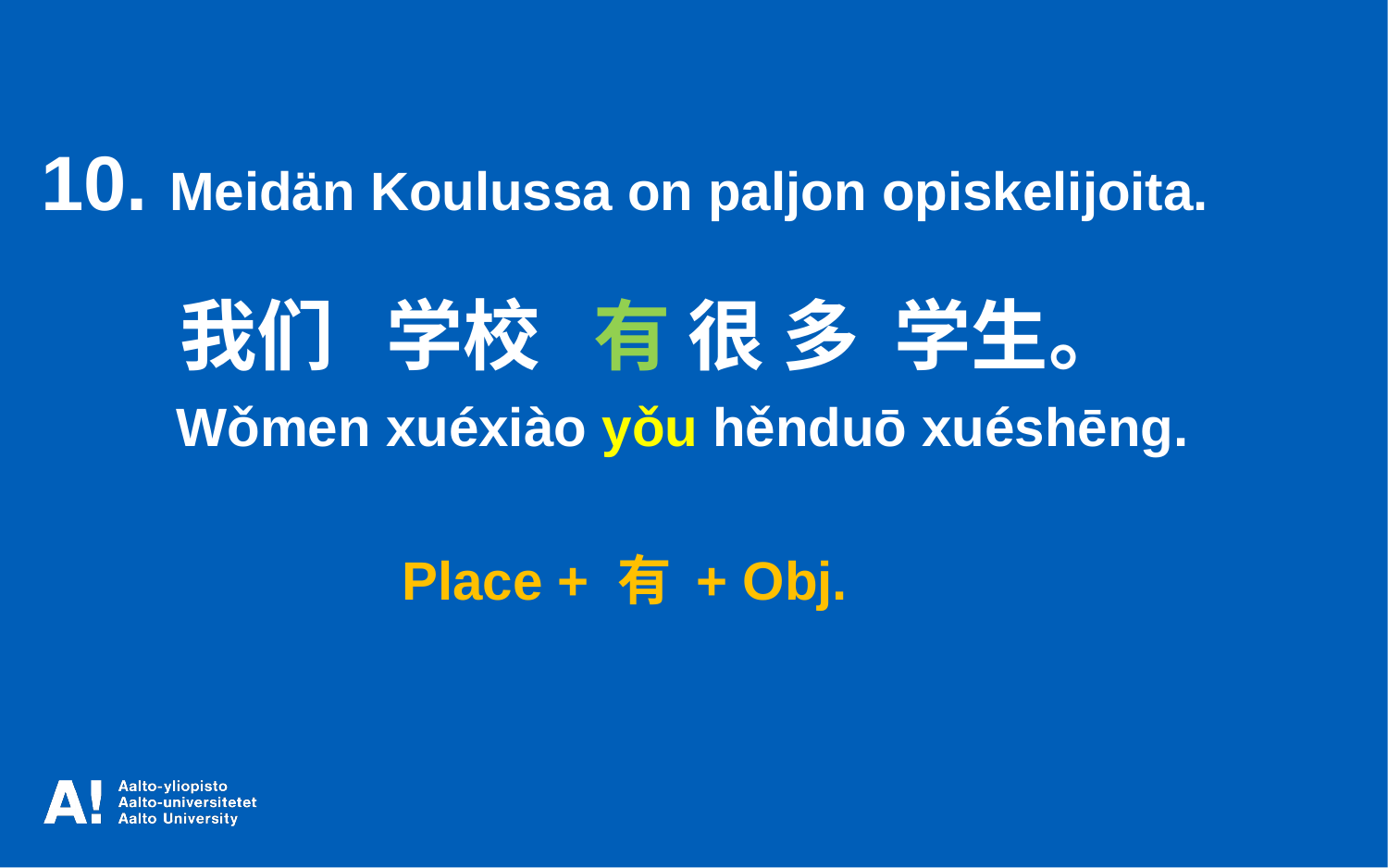

10. Meidän Koulussa on paljon opiskelijoita.

	我们   学校   有 很 多  学生。
         Wǒmen xuéxiào yǒu hěnduō xuéshēng.

                        Place + 有 + Obj.